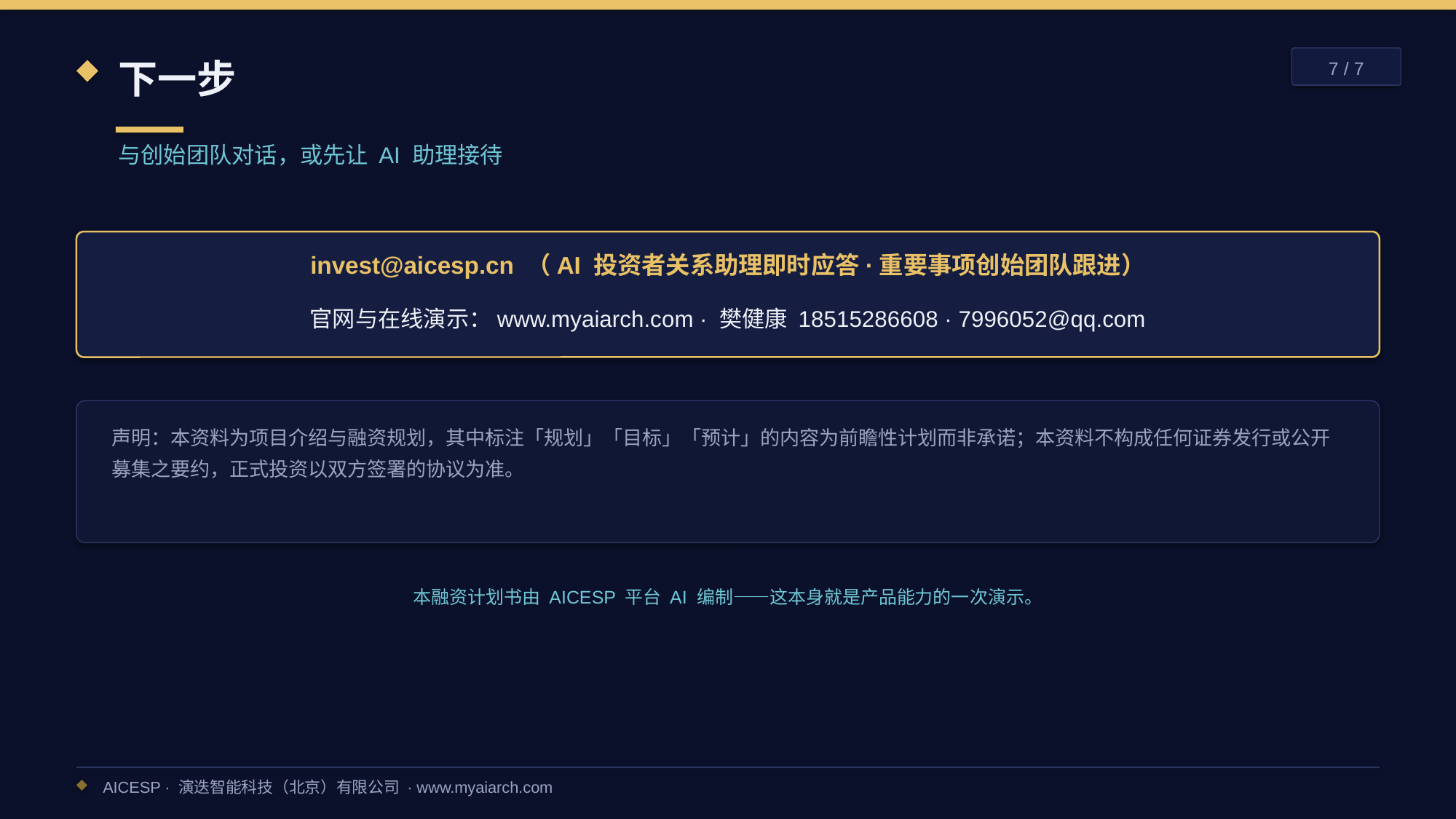

下一步

7 / 7

与创始团队对话，或先让 AI 助理接待

invest@aicesp.cn （AI 投资者关系助理即时应答·重要事项创始团队跟进）
官网与在线演示：www.myaiarch.com · 樊健康 18515286608 · 7996052@qq.com

声明：本资料为项目介绍与融资规划，其中标注「规划」「目标」「预计」的内容为前瞻性计划而非承诺；本资料不构成任何证券发行或公开募集之要约，正式投资以双方签署的协议为准。
本融资计划书由 AICESP 平台 AI 编制——这本身就是产品能力的一次演示。

AICESP · 演迭智能科技（北京）有限公司 · www.myaiarch.com